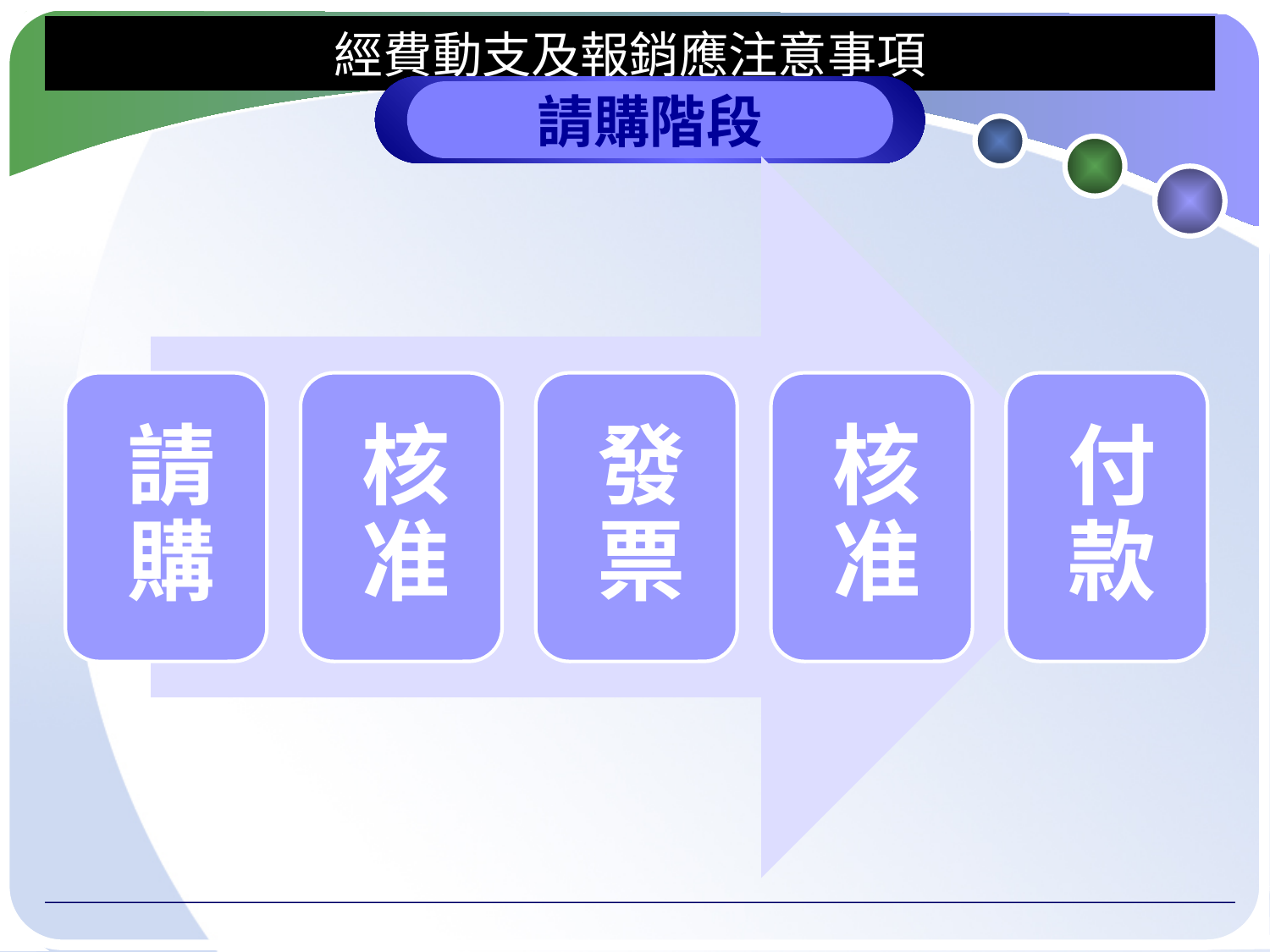

# 經費動支及報銷應注意事項

請購階段
請購
核准
發票
核准
付款